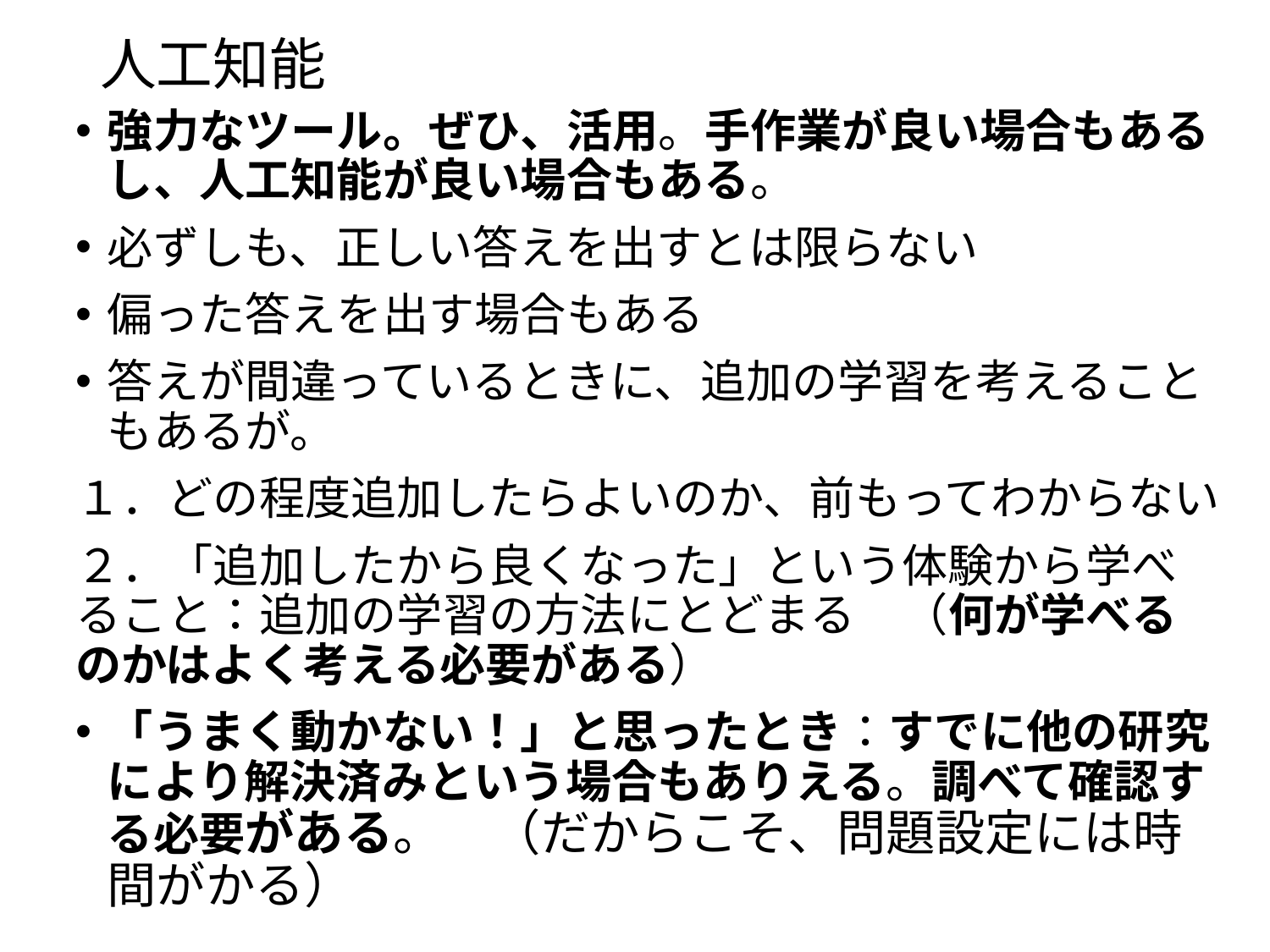

# 人工知能
強力なツール。ぜひ、活用。手作業が良い場合もあるし、人工知能が良い場合もある。
必ずしも、正しい答えを出すとは限らない
偏った答えを出す場合もある
答えが間違っているときに、追加の学習を考えることもあるが。
１．どの程度追加したらよいのか、前もってわからない
２．「追加したから良くなった」という体験から学べること：追加の学習の方法にとどまる　（何が学べるのかはよく考える必要がある）
「うまく動かない！」と思ったとき：すでに他の研究により解決済みという場合もありえる。調べて確認する必要がある。　（だからこそ、問題設定には時間がかる）